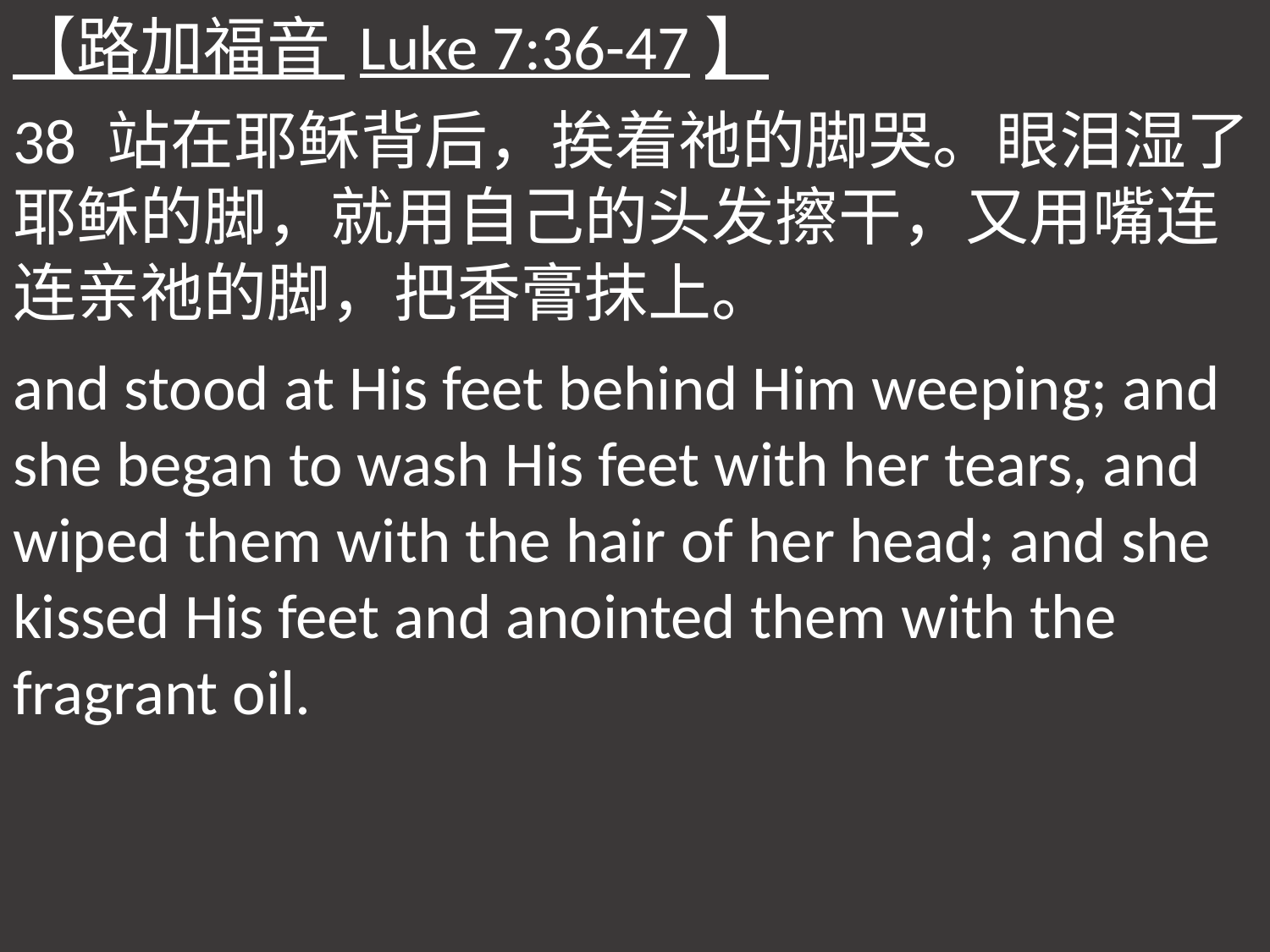

【路加福音 Luke 7:36-47】
38 站在耶稣背后，挨着祂的脚哭。眼泪湿了耶稣的脚，就用自己的头发擦干，又用嘴连连亲祂的脚，把香膏抹上。
and stood at His feet behind Him weeping; and she began to wash His feet with her tears, and wiped them with the hair of her head; and she kissed His feet and anointed them with the fragrant oil.